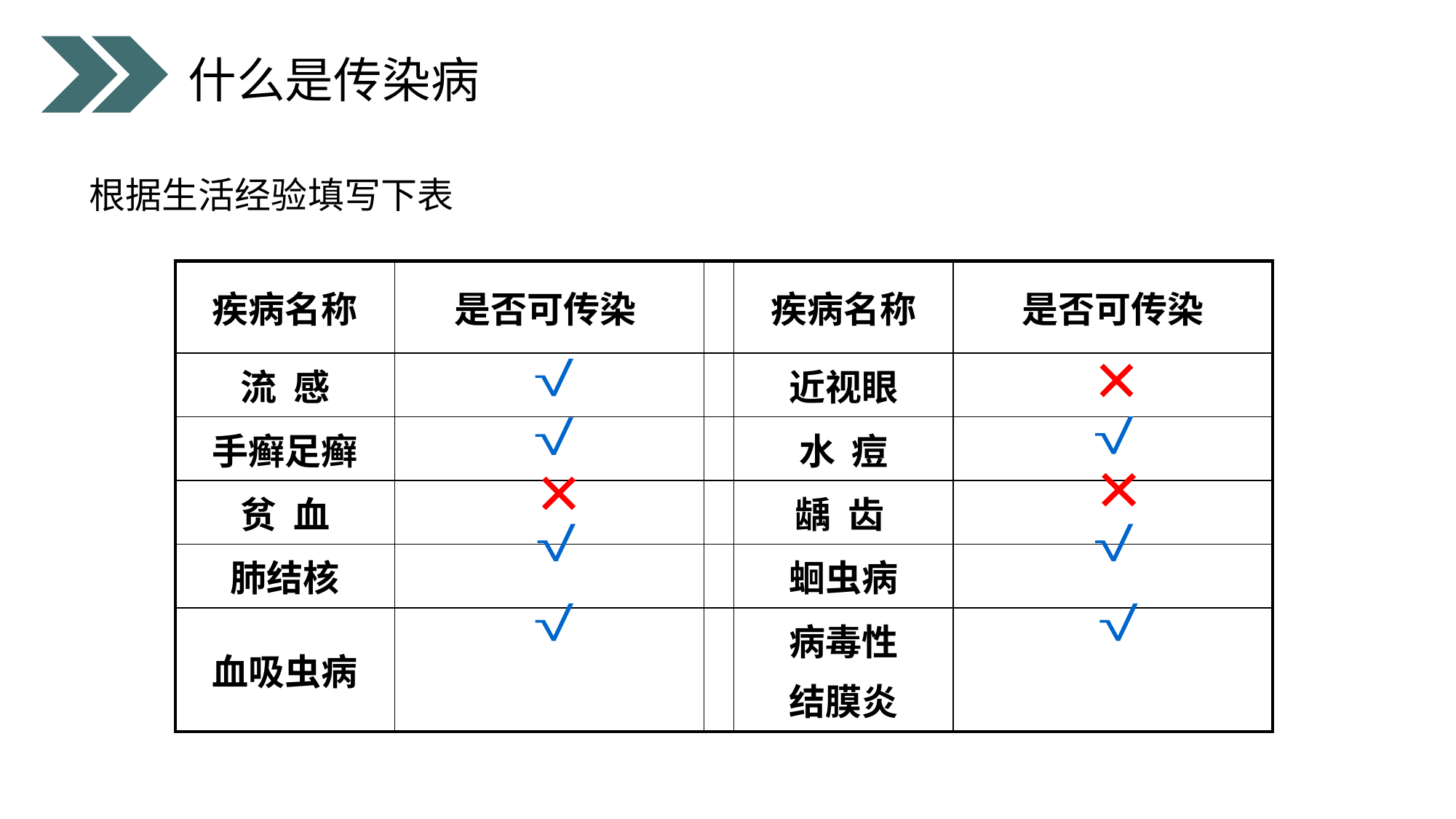

什么是传染病
根据生活经验填写下表
| 疾病名称 | 是否可传染 |  | 疾病名称 | 是否可传染 |
| --- | --- | --- | --- | --- |
| 流 感 |  |  | 近视眼 |  |
| 手癣足癣 |  |  | 水 痘 |  |
| 贫 血 |  |  | 龋 齿 |  |
| 肺结核 |  |  | 蛔虫病 |  |
| 血吸虫病 |  |  | 病毒性 结膜炎 |  |
√
×
√
√
×
×
√
√
√
√